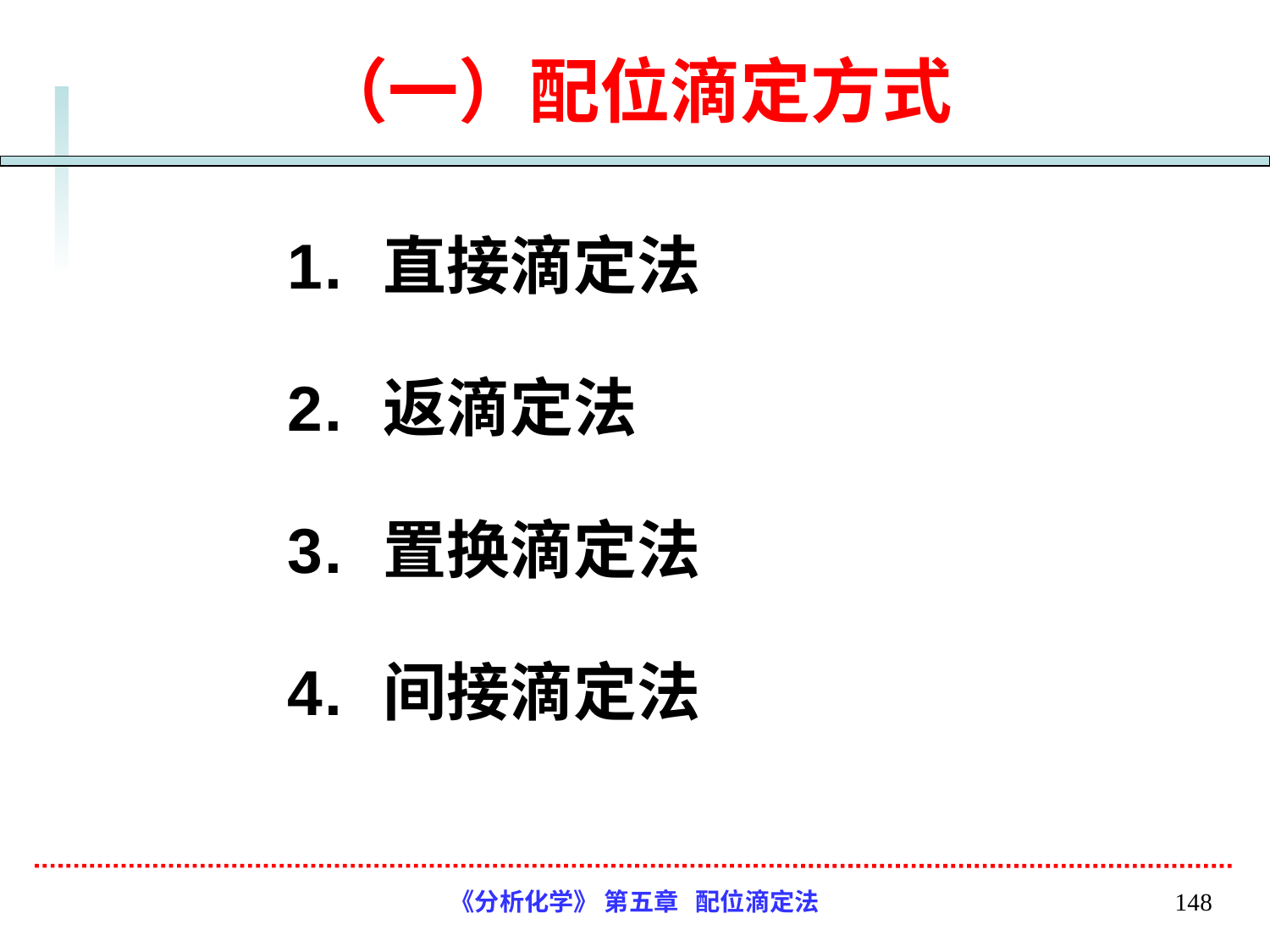

# （一）配位滴定方式
直接滴定法
返滴定法
置换滴定法
间接滴定法
《分析化学》 第五章   配位滴定法
148